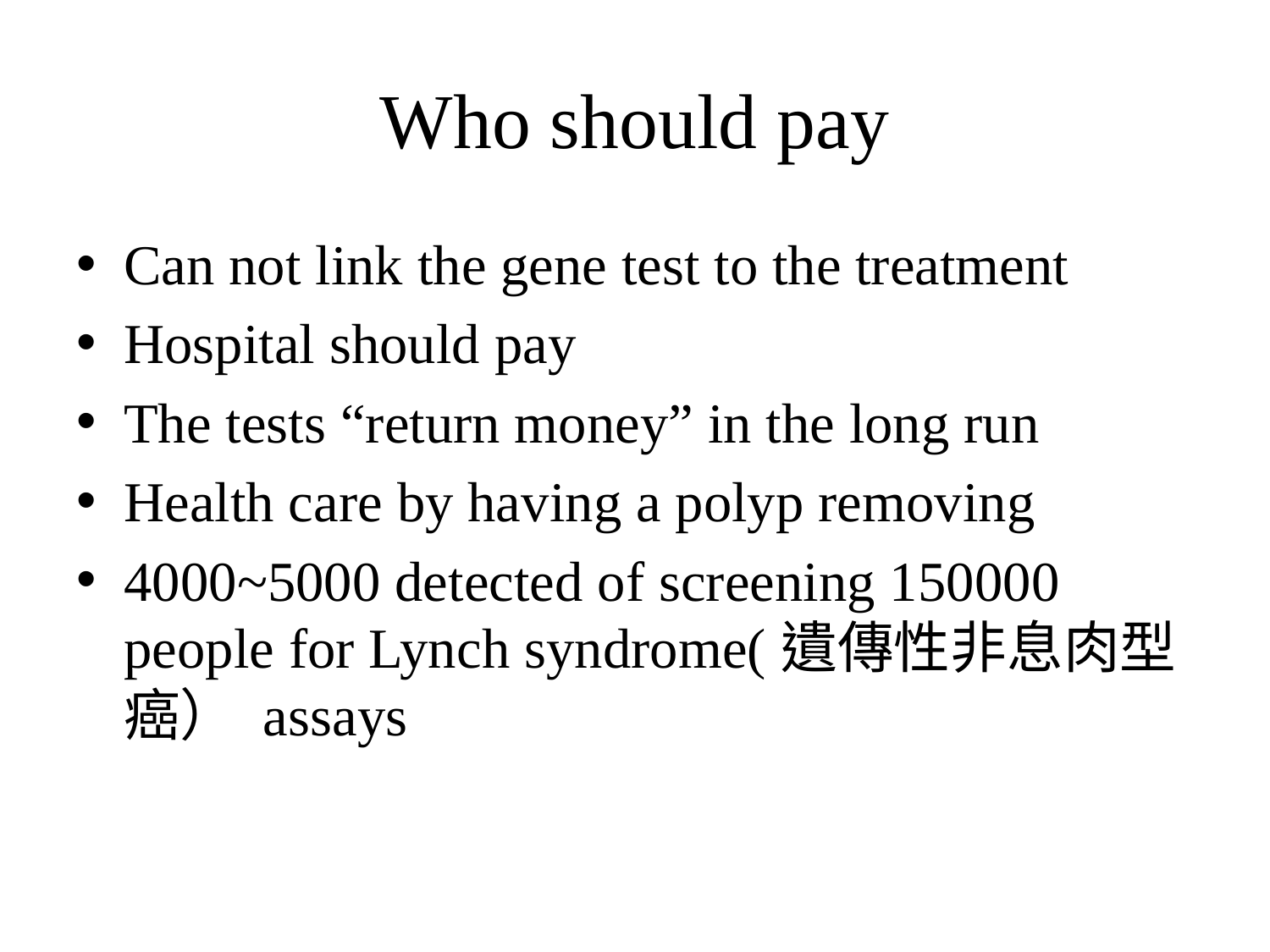

# Who should pay
Can not link the gene test to the treatment
Hospital should pay
The tests “return money” in the long run
Health care by having a polyp removing
4000~5000 detected of screening 150000 people for Lynch syndrome(遺傳性非息肉型癌） assays